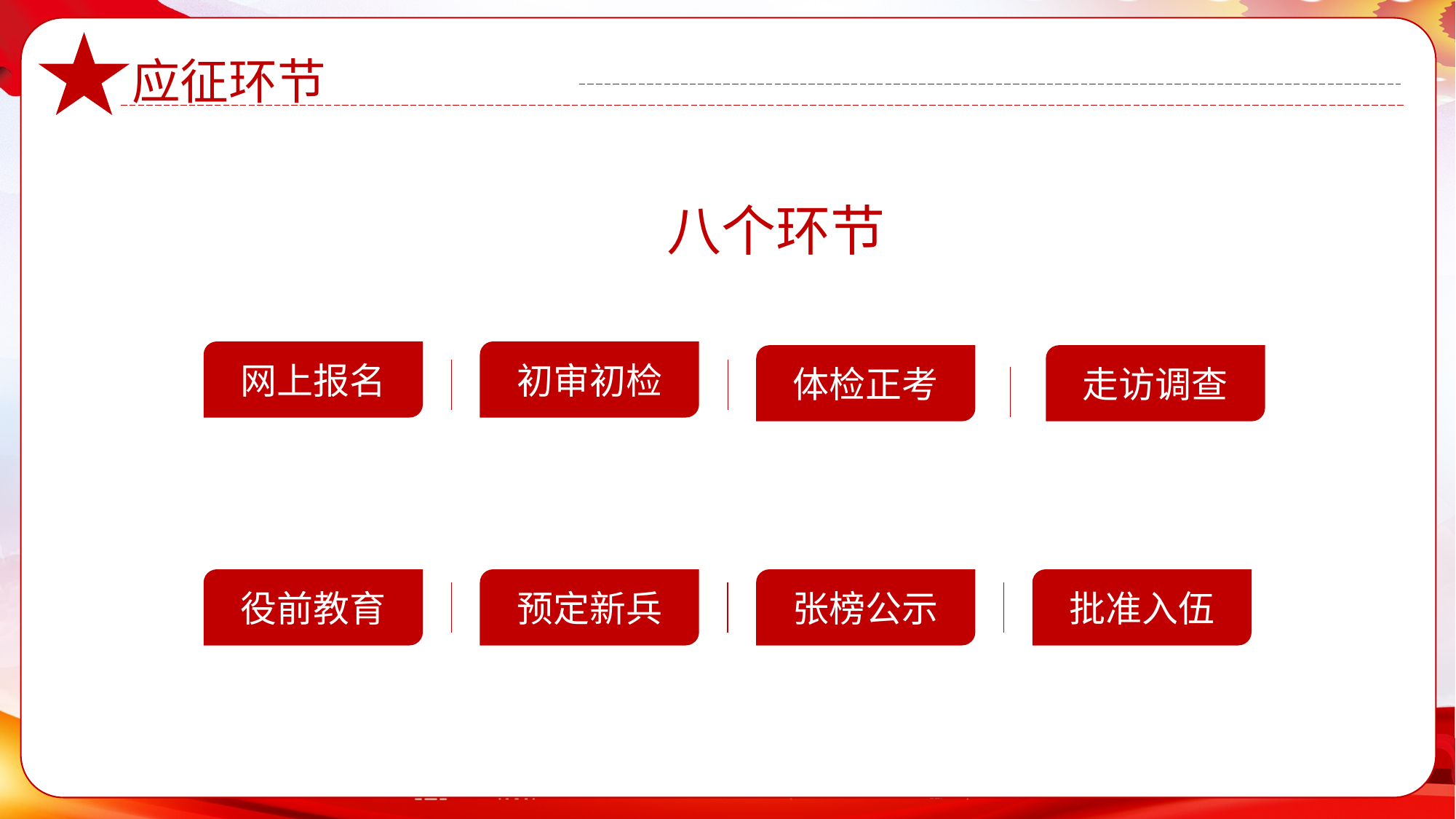

应征环节
八个环节
网上报名
初审初检
体检正考
走访调查
役前教育
预定新兵
张榜公示
批准入伍